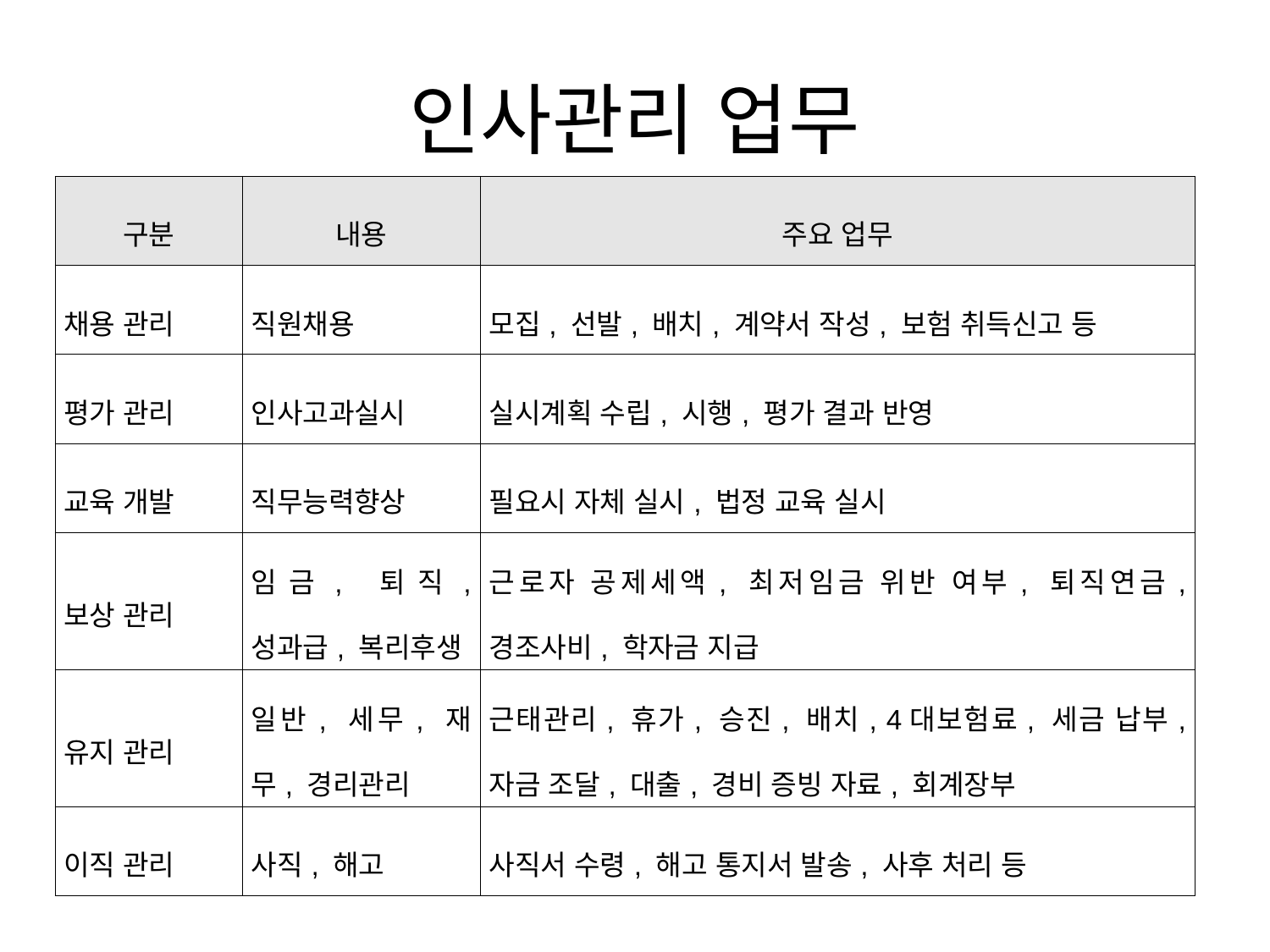

# 인사관리 업무
| 구분 | 내용 | 주요 업무 |
| --- | --- | --- |
| 채용 관리 | 직원채용 | 모집, 선발, 배치, 계약서 작성, 보험 취득신고 등 |
| 평가 관리 | 인사고과실시 | 실시계획 수립, 시행, 평가 결과 반영 |
| 교육 개발 | 직무능력향상 | 필요시 자체 실시, 법정 교육 실시 |
| 보상 관리 | 임금, 퇴직, 성과급, 복리후생 | 근로자 공제세액, 최저임금 위반 여부, 퇴직연금, 경조사비, 학자금 지급 |
| 유지 관리 | 일반, 세무, 재무, 경리관리 | 근태관리, 휴가, 승진, 배치, 4대보험료, 세금 납부, 자금 조달, 대출, 경비 증빙 자료, 회계장부 |
| 이직 관리 | 사직, 해고 | 사직서 수령, 해고 통지서 발송, 사후 처리 등 |